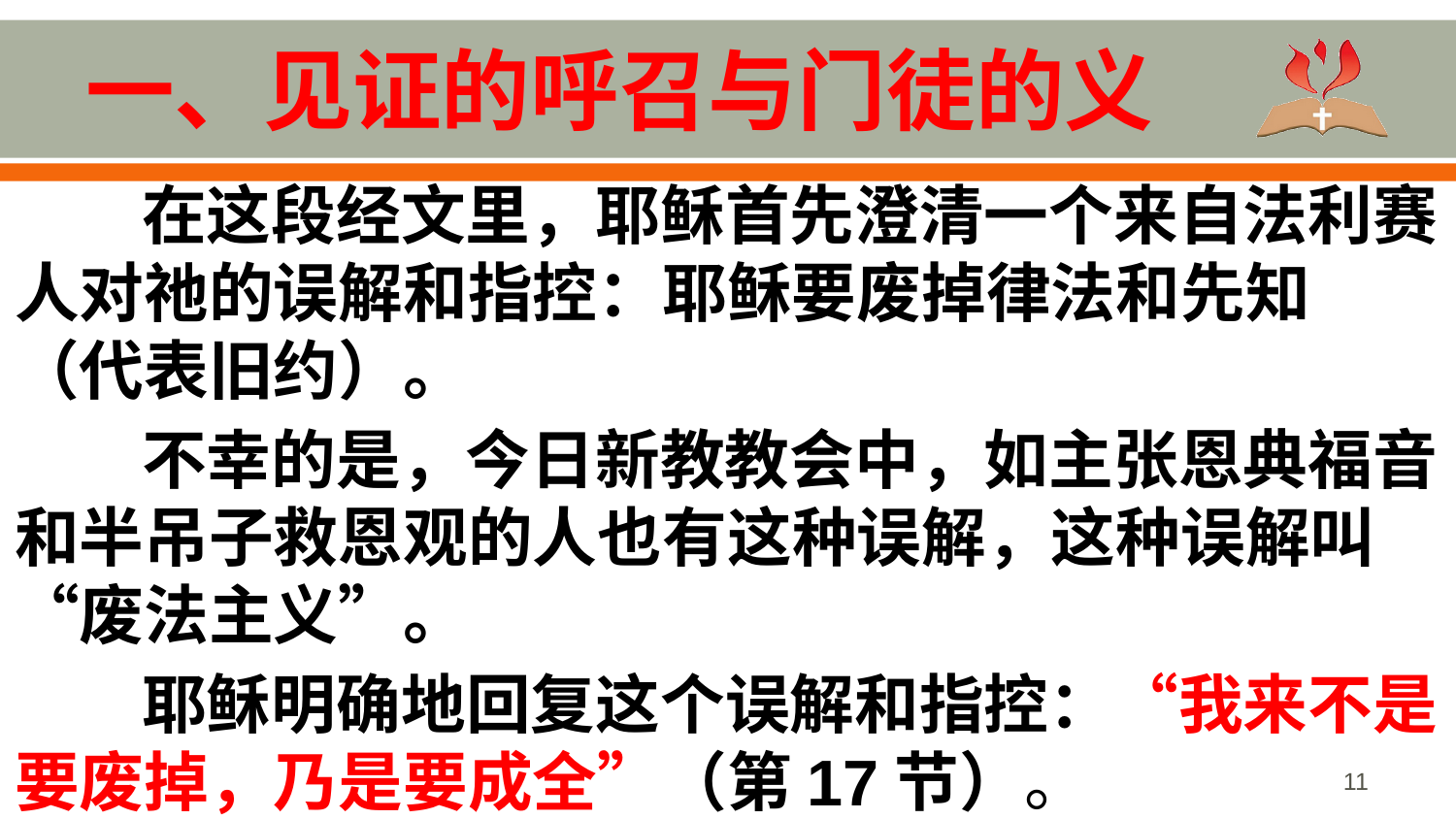

# 一、见证的呼召与门徒的义
在这段经文里，耶稣首先澄清一个来自法利赛人对祂的误解和指控：耶稣要废掉律法和先知（代表旧约）。
不幸的是，今日新教教会中，如主张恩典福音和半吊子救恩观的人也有这种误解，这种误解叫   “废法主义”。
耶稣明确地回复这个误解和指控：“我来不是要废掉，乃是要成全”（第17节）。

11